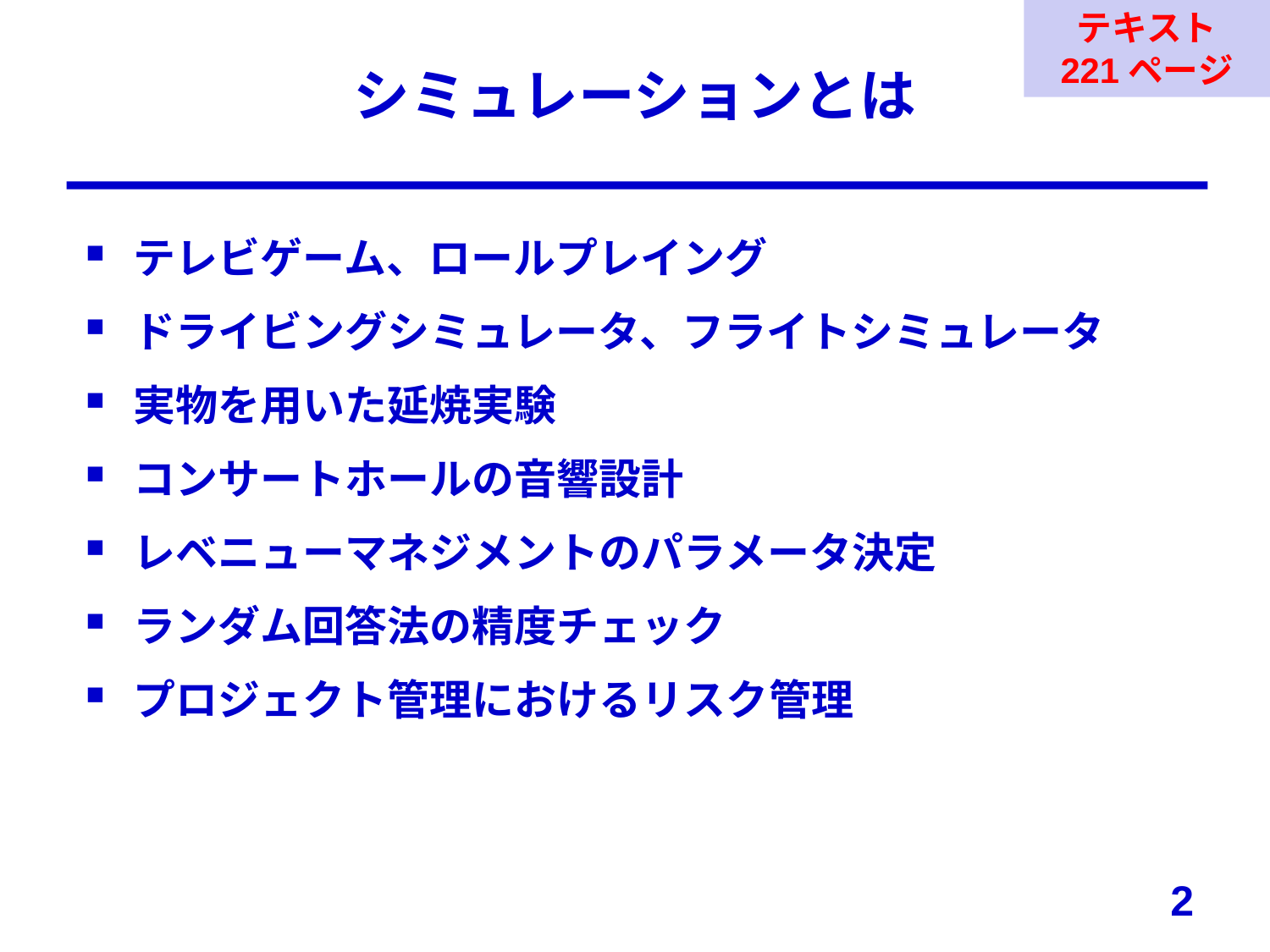

テキスト
221ページ
# シミュレーションとは
テレビゲーム、ロールプレイング
ドライビングシミュレータ、フライトシミュレータ
実物を用いた延焼実験
コンサートホールの音響設計
レベニューマネジメントのパラメータ決定
ランダム回答法の精度チェック
プロジェクト管理におけるリスク管理

2